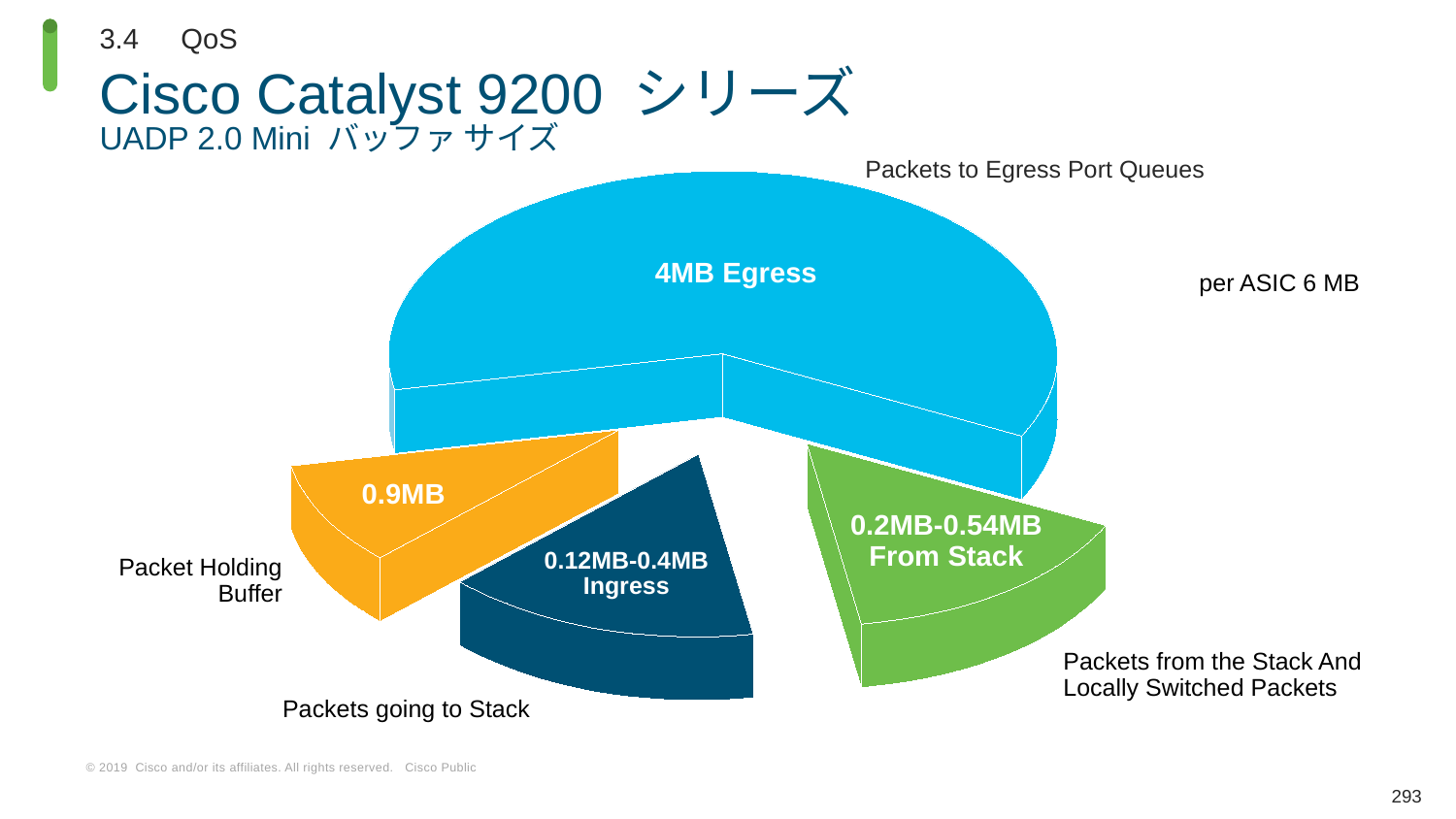

3.4　QoS
# Cisco Catalyst 9200 シリーズ UADP 2.0 Mini バッファ サイズ
Packets to Egress Port Queues

4MB Egress

per ASIC 6 MB

0.9MB
Packet Holding Buffer

0.2MB-0.54MB From Stack
Packets from the Stack And Locally Switched Packets

0.12MB-0.4MB Ingress
Packets going to Stack
293